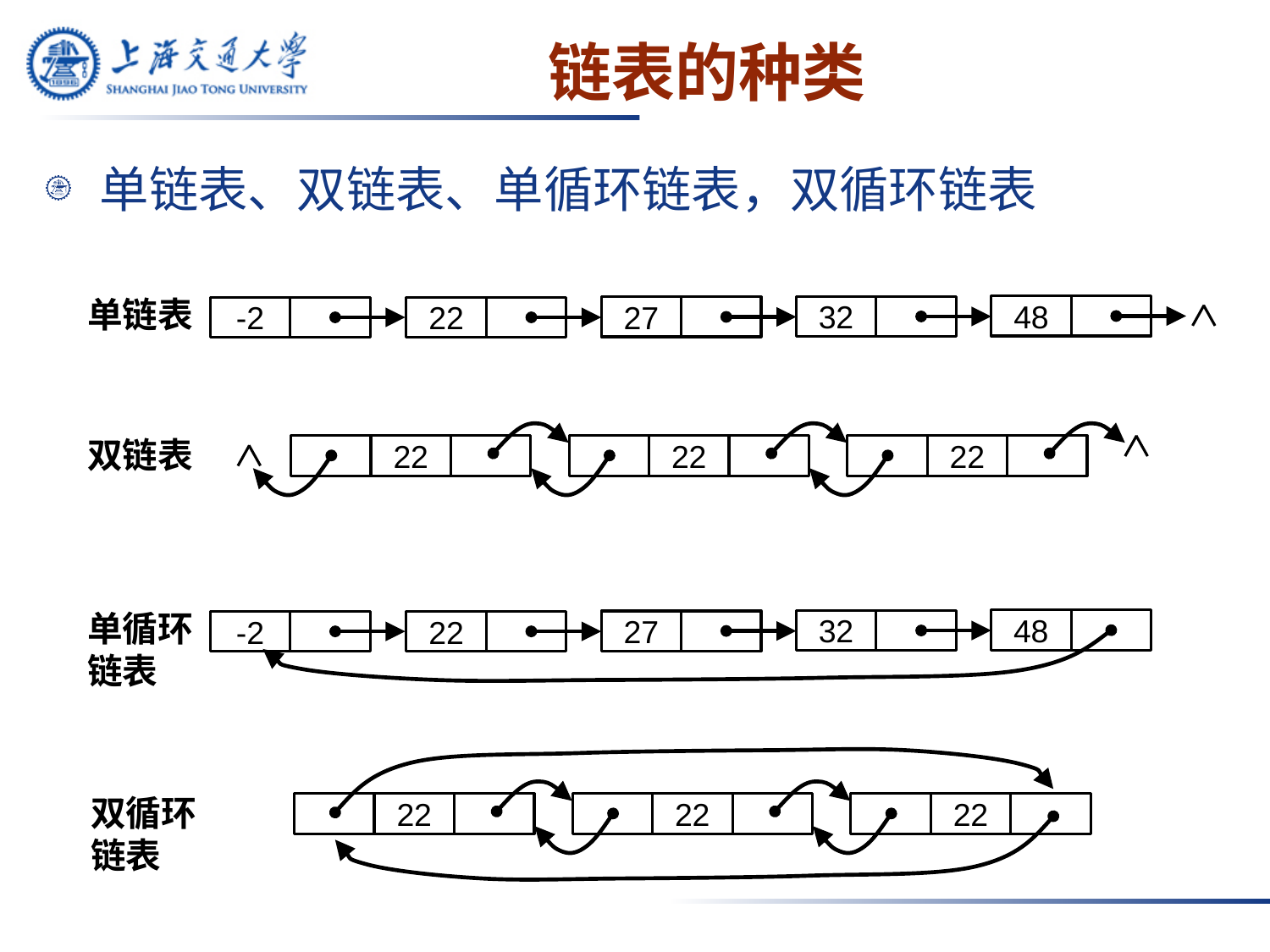

# 链表的种类
单链表、双链表、单循环链表，双循环链表
单链表
48

32

27

-2

22

22

22

22

双链表
单循环链表
48

32

27

-2

22

22

22

双循环链表

22